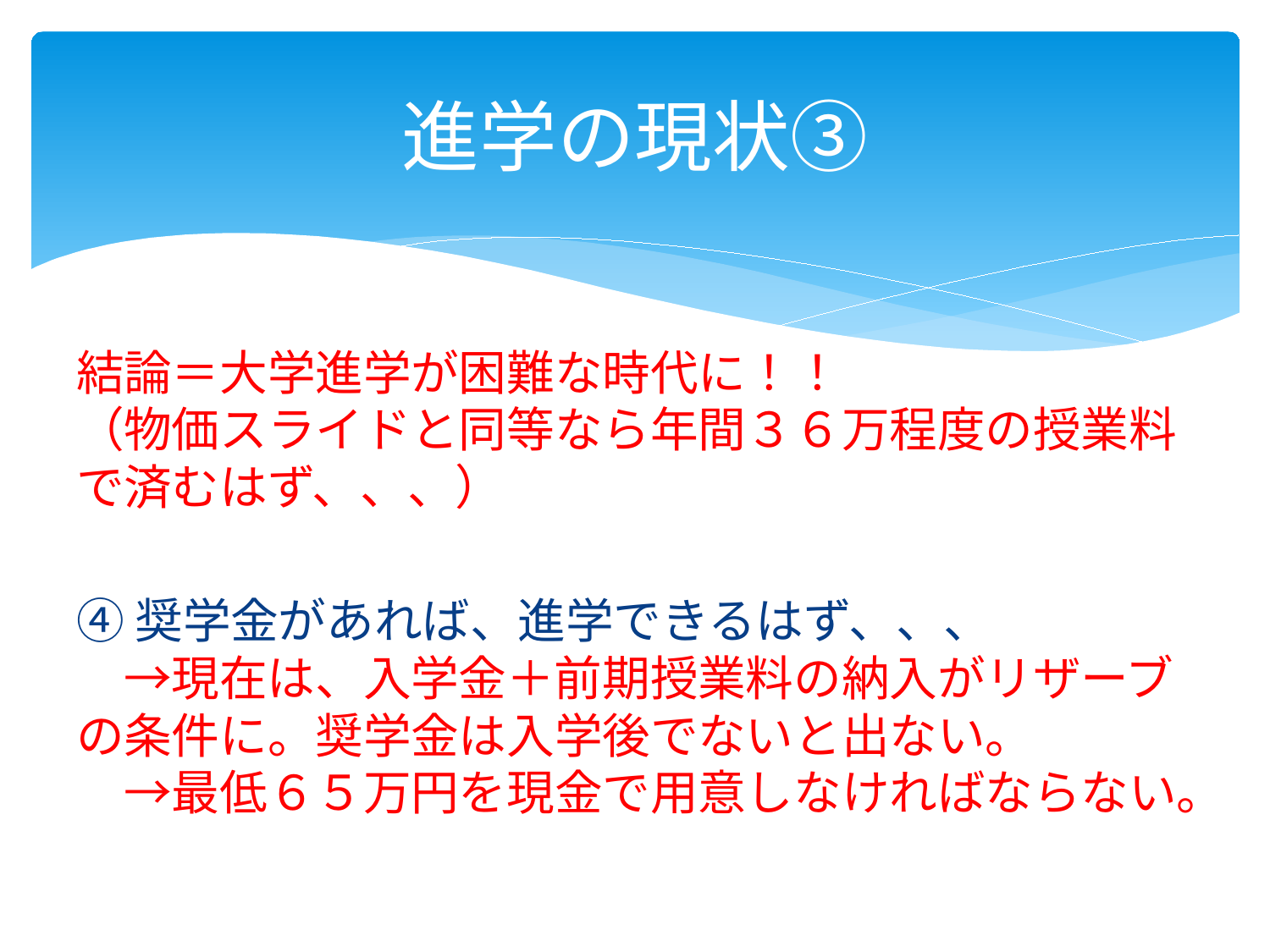

# 進学の現状③
結論＝大学進学が困難な時代に！！
（物価スライドと同等なら年間３６万程度の授業料で済むはず、、、）

④奨学金があれば、進学できるはず、、、
　→現在は、入学金＋前期授業料の納入がリザーブの条件に。奨学金は入学後でないと出ない。
　→最低６５万円を現金で用意しなければならない。